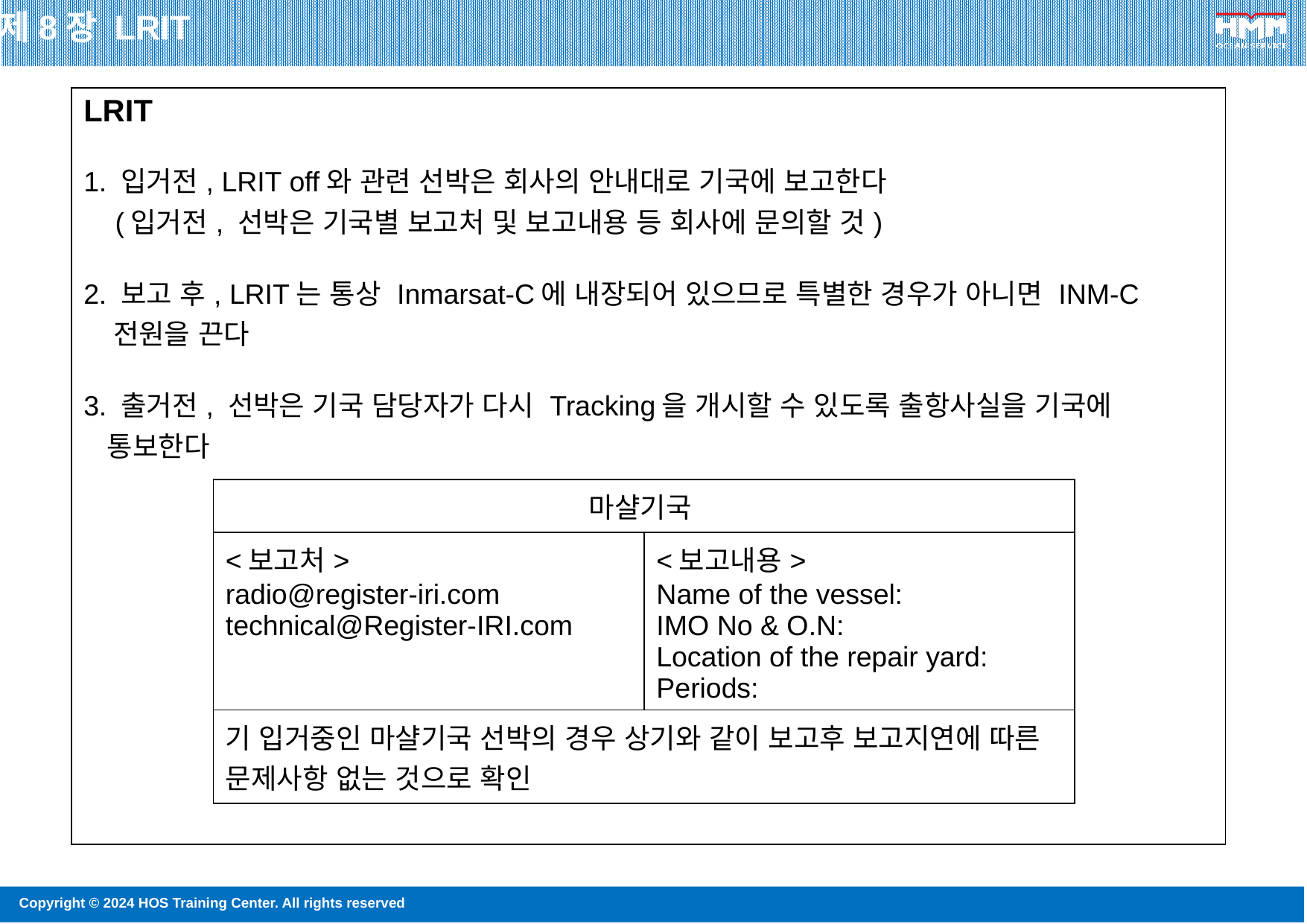

제8장 LRIT
When can an LRIT ship turn off its LRIT equipment? A ship engaged on an international voyage may switch off its LRIT equipment only when it is permitted by its Flag Administration, in circumstances detailed in SOLAS V/19:

Where international agreements, rules or standards provide for the protection of navigational information (WARSHIPS for example)

In exceptional circumstances and for the shortest duration possible where the operation is considered by the master to compromise the safety or security of the ship.

When a ship is undergoing repairs in dry-dock or in port or is laid up for a long period, the master may temporarily stop the transmission

<USCG Navigation Center>
<보고처>
radio@register-iri.com
technical@Register-IRI.com

<보고내용>
Name of the vessel:
IMO No & O.N:
Location of the repair yard:
Periods:

입거중 LRIT OFF 에 대해 간단히 기국에 보고 시행바랍니다.
(기 입거중인 선박의 경우, 보고지연에 따른 문제사항 없는 것으로 확인하였습니다.)

| LRIT 1. 입거전, LRIT off와 관련 선박은 회사의 안내대로 기국에 보고한다 (입거전, 선박은 기국별 보고처 및 보고내용 등 회사에 문의할 것) 2. 보고 후, LRIT는 통상 Inmarsat-C에 내장되어 있으므로 특별한 경우가 아니면 INM-C 전원을 끈다 3. 출거전, 선박은 기국 담당자가 다시 Tracking을 개시할 수 있도록 출항사실을 기국에 통보한다 |
| --- |
lrit Inmarsat-C에 내장되어 있으며 50일 정도 장기간 입거시에는 6시간 마다 선박 정보를 보낸다
각 기국정보센타(NDC : National Data Center – 국적선의 경우 해수부 항행안전 정보과
 044-201-4115)에 연락하여 담당자에게 선박의 상황을 얘기하고 데이터를 계속 보내야
하는지 확인 필요!
| 마샬기국 |  |
| --- | --- |
| <보고처> radio@register-iri.com technical@Register-IRI.com | <보고내용> Name of the vessel: IMO No & O.N: Location of the repair yard: Periods: |
| 기 입거중인 마샬기국 선박의 경우 상기와 같이 보고후 보고지연에 따른 문제사항 없는 것으로 확인 |  |
114